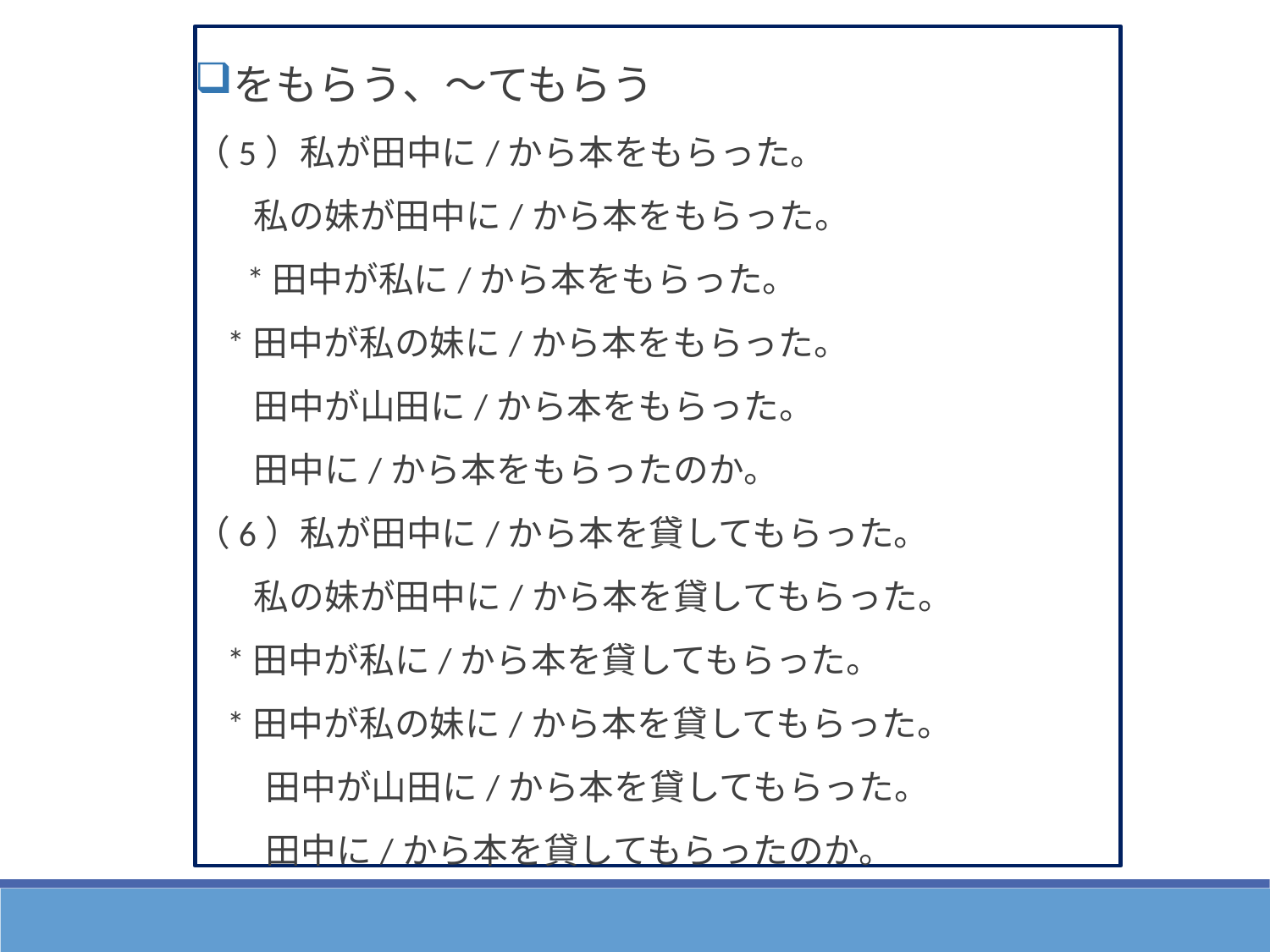

をもらう、～てもらう
（5）私が田中に/から本をもらった。
　   私の妹が田中に/から本をもらった。
　 *田中が私に/から本をもらった。
    *田中が私の妹に/から本をもらった。
　   田中が山田に/から本をもらった。
　   田中に/から本をもらったのか。
（6）私が田中に/から本を貸してもらった。
　   私の妹が田中に/から本を貸してもらった。
    *田中が私に/から本を貸してもらった。
    *田中が私の妹に/から本を貸してもらった。
　　田中が山田に/から本を貸してもらった。
　　田中に/から本を貸してもらったのか。
26